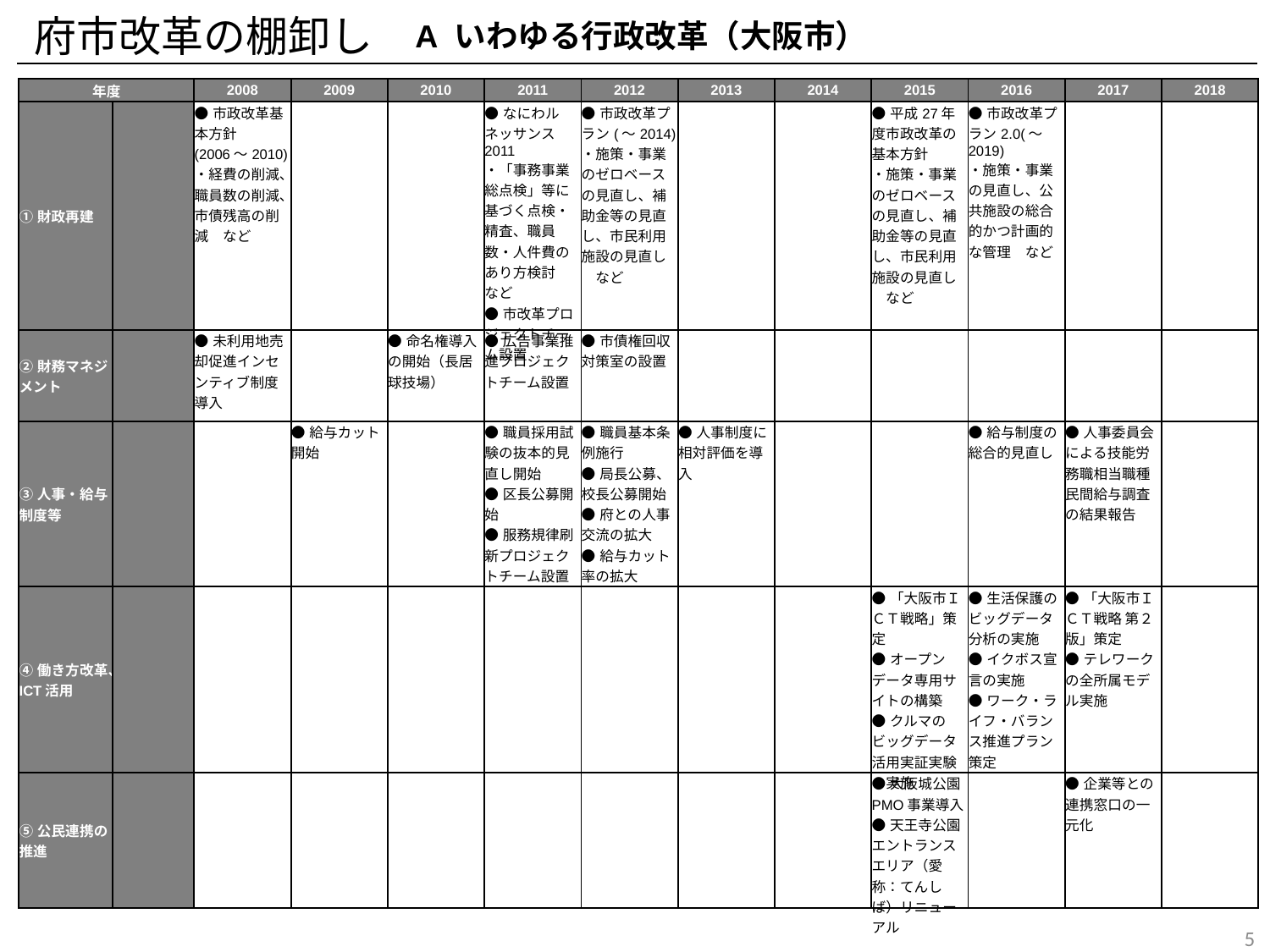

府市改革の棚卸し
A いわゆる行政改革（大阪市）
| 年度 |  | 2008 | 2009 | 2010 | 2011 | 2012 | 2013 | 2014 | 2015 | 2016 | 2017 | 2018 |
| --- | --- | --- | --- | --- | --- | --- | --- | --- | --- | --- | --- | --- |
| ①財政再建 |  | ●市政改革基本方針 (2006～2010) ・経費の削減、職員数の削減、市債残高の削減　など |  |  | ●なにわルネッサンス2011 ・「事務事業総点検」等に基づく点検・精査、職員数・人件費のあり方検討 など ●市改革プロジェクトチーム設置 | ●市政改革プラン(～2014) ・施策・事業のゼロベースの見直し、補助金等の見直し、市民利用施設の見直し　など |  |  | ●平成27年度市政改革の基本方針 ・施策・事業のゼロベースの見直し、補助金等の見直し、市民利用施設の見直し　など | ●市政改革プラン2.0(～2019) ・施策・事業の見直し、公共施設の総合的かつ計画的な管理　など |  |  |
| ②財務マネジメント |  | ●未利用地売却促進インセンティブ制度導入 |  | ●命名権導入の開始（長居球技場） | ●広告事業推進プロジェクトチーム設置 | ●市債権回収対策室の設置 |  |  |  |  |  |  |
| ③人事・給与制度等 |  |  | ●給与カット開始 |  | ●職員採用試験の抜本的見直し開始 ●区長公募開始 ●服務規律刷新プロジェクトチーム設置 | ●職員基本条例施行 ●局長公募、校長公募開始 ●府との人事交流の拡大 ●給与カット率の拡大 | ●人事制度に相対評価を導入 |  |  | ●給与制度の総合的見直し | ●人事委員会による技能労務職相当職種民間給与調査の結果報告 |  |
| ④働き方改革、ICT活用 |  |  |  |  |  |  |  |  | ●「大阪市ＩＣＴ戦略」策定 ●オープンデータ専用サイトの構築 ●クルマのビッグデータ活用実証実験の実施 | ●生活保護のビッグデータ分析の実施 ●イクボス宣言の実施 ●ワーク・ライフ・バランス推進プラン策定 | ●「大阪市ＩＣＴ戦略 第２版」策定 ●テレワークの全所属モデル実施 |  |
| ⑤公民連携の推進 |  |  |  |  |  |  |  |  | ●大阪城公園PMO事業導入 ●天王寺公園エントランスエリア（愛称：てんしば）リニューアル |  | ●企業等との連携窓口の一元化 |  |
5